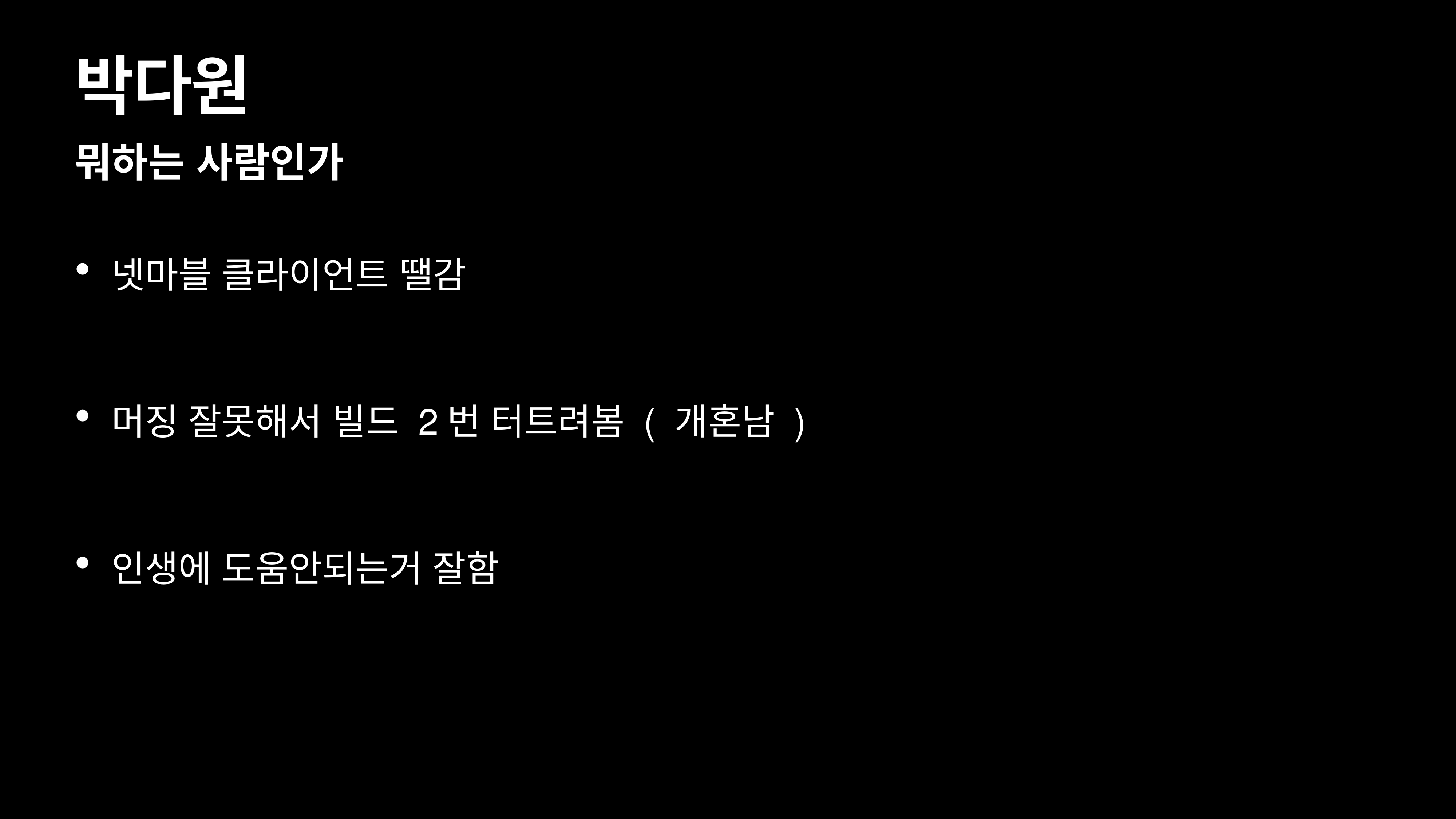

# 박다원
뭐하는 사람인가
넷마블 클라이언트 땔감

머징 잘못해서 빌드 2번 터트려봄 ( 개혼남 )

인생에 도움안되는거 잘함